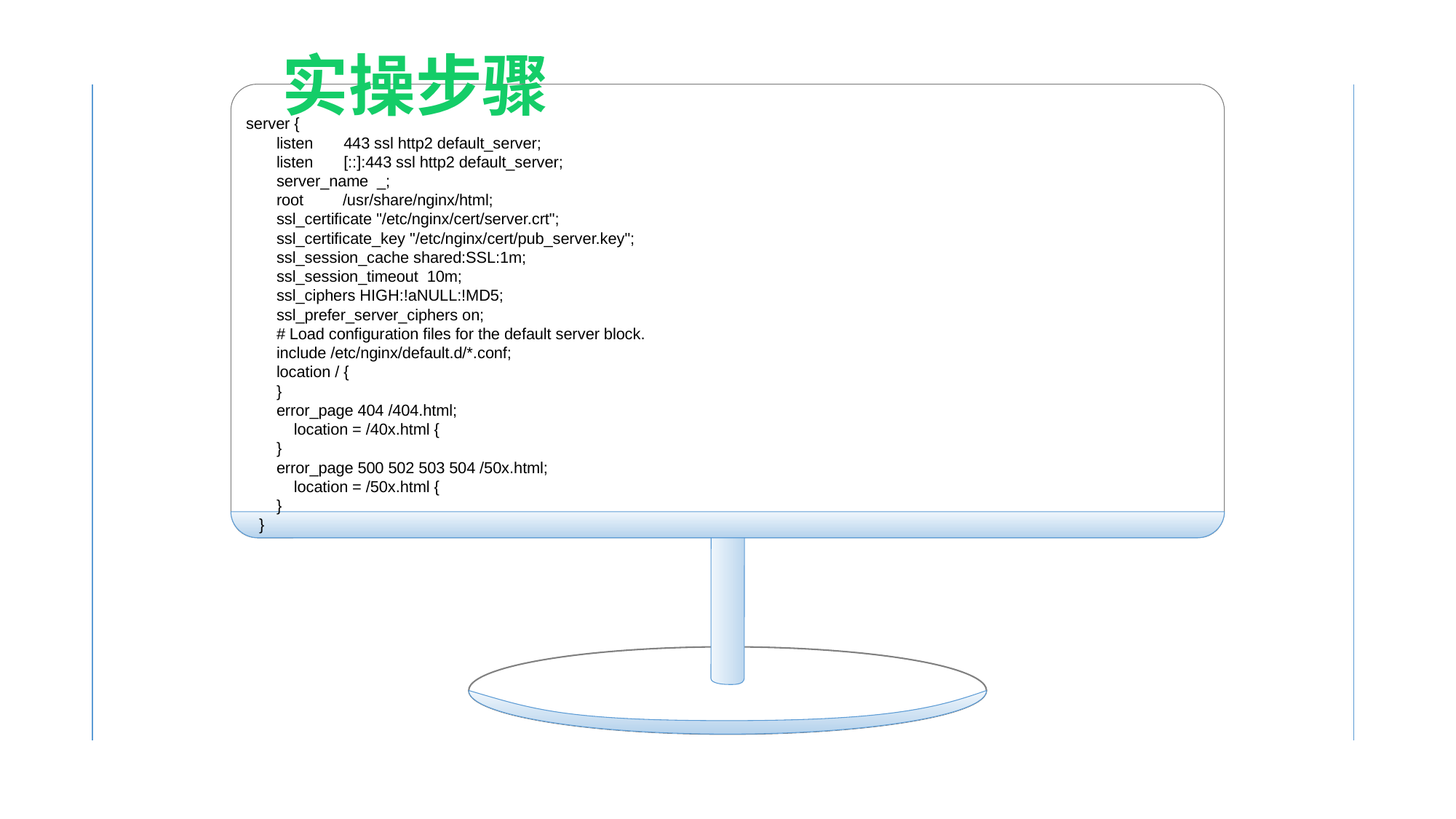

实操步骤

 server {
        listen       443 ssl http2 default_server;
        listen       [::]:443 ssl http2 default_server;
        server_name  _;
        root         /usr/share/nginx/html;
        ssl_certificate "/etc/nginx/cert/server.crt";
        ssl_certificate_key "/etc/nginx/cert/pub_server.key";
        ssl_session_cache shared:SSL:1m;
        ssl_session_timeout  10m;
        ssl_ciphers HIGH:!aNULL:!MD5;
        ssl_prefer_server_ciphers on;
        # Load configuration files for the default server block.
        include /etc/nginx/default.d/*.conf;
        location / {
        }
        error_page 404 /404.html;
            location = /40x.html {
        }
        error_page 500 502 503 504 /50x.html;
            location = /50x.html {
        }
    }